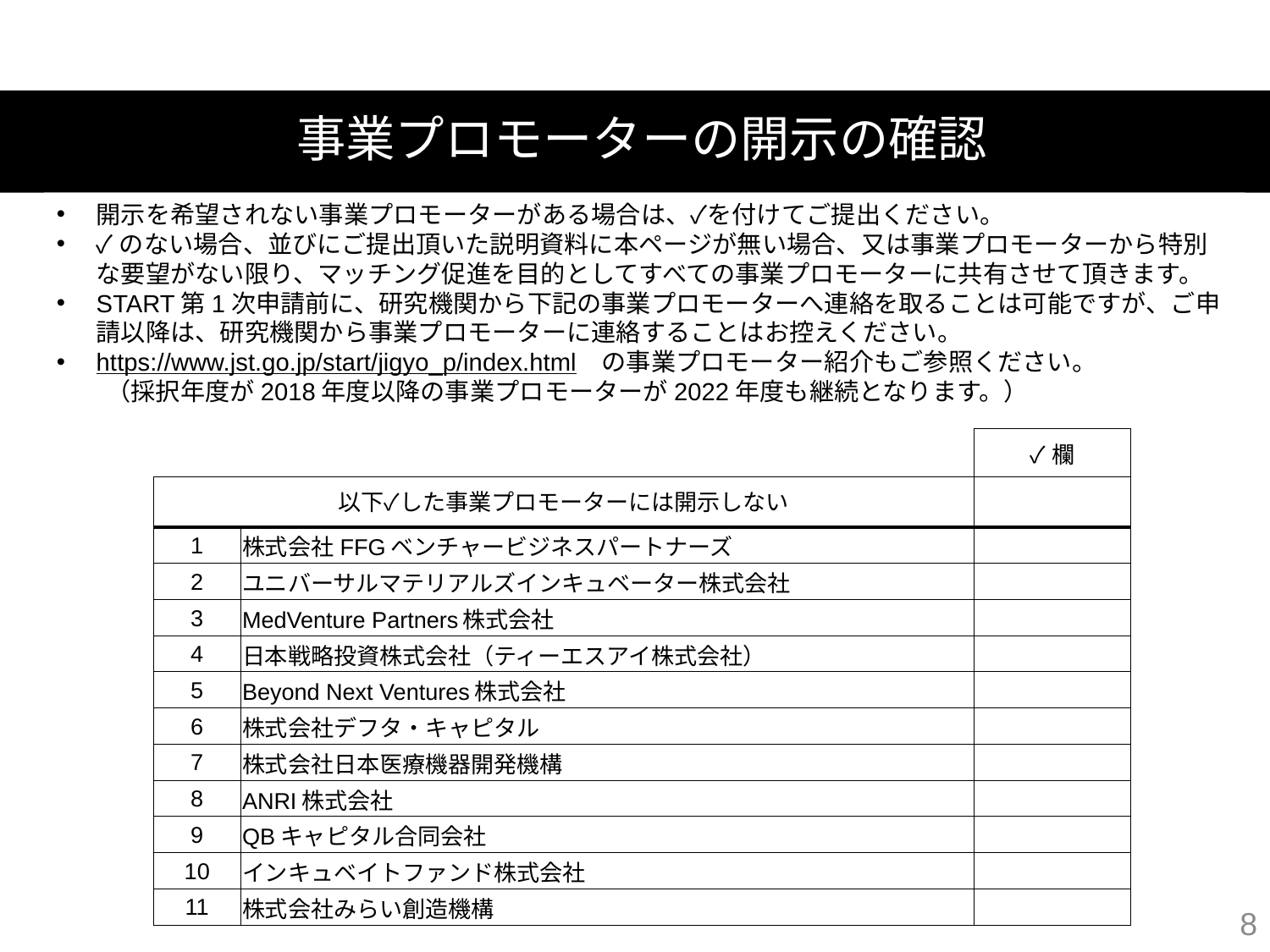

# 事業プロモーターの開示の確認

開示を希望されない事業プロモーターがある場合は、✓を付けてご提出ください。
✓のない場合、並びにご提出頂いた説明資料に本ページが無い場合、又は事業プロモーターから特別な要望がない限り、マッチング促進を目的としてすべての事業プロモーターに共有させて頂きます。
START第1次申請前に、研究機関から下記の事業プロモーターへ連絡を取ることは可能ですが、ご申請以降は、研究機関から事業プロモーターに連絡することはお控えください。
https://www.jst.go.jp/start/jigyo_p/index.html　の事業プロモーター紹介もご参照ください。
　　（採択年度が2018年度以降の事業プロモーターが2022年度も継続となります。）
|  |  |  |
| --- | --- | --- |
|  |  | ✓欄 |
| 以下✓した事業プロモーターには開示しない |  |  |
| 1 | 株式会社FFGベンチャービジネスパートナーズ |  |
| 2 | ユニバーサルマテリアルズインキュベーター株式会社 |  |
| 3 | MedVenture Partners株式会社 |  |
| 4 | 日本戦略投資株式会社（ティーエスアイ株式会社） |  |
| 5 | Beyond Next Ventures株式会社 |  |
| 6 | 株式会社デフタ・キャピタル |  |
| 7 | 株式会社日本医療機器開発機構 |  |
| 8 | ANRI株式会社 |  |
| 9 | QBキャピタル合同会社 |  |
| 10 | インキュベイトファンド株式会社 |  |
| 11 | 株式会社みらい創造機構 |  |
8